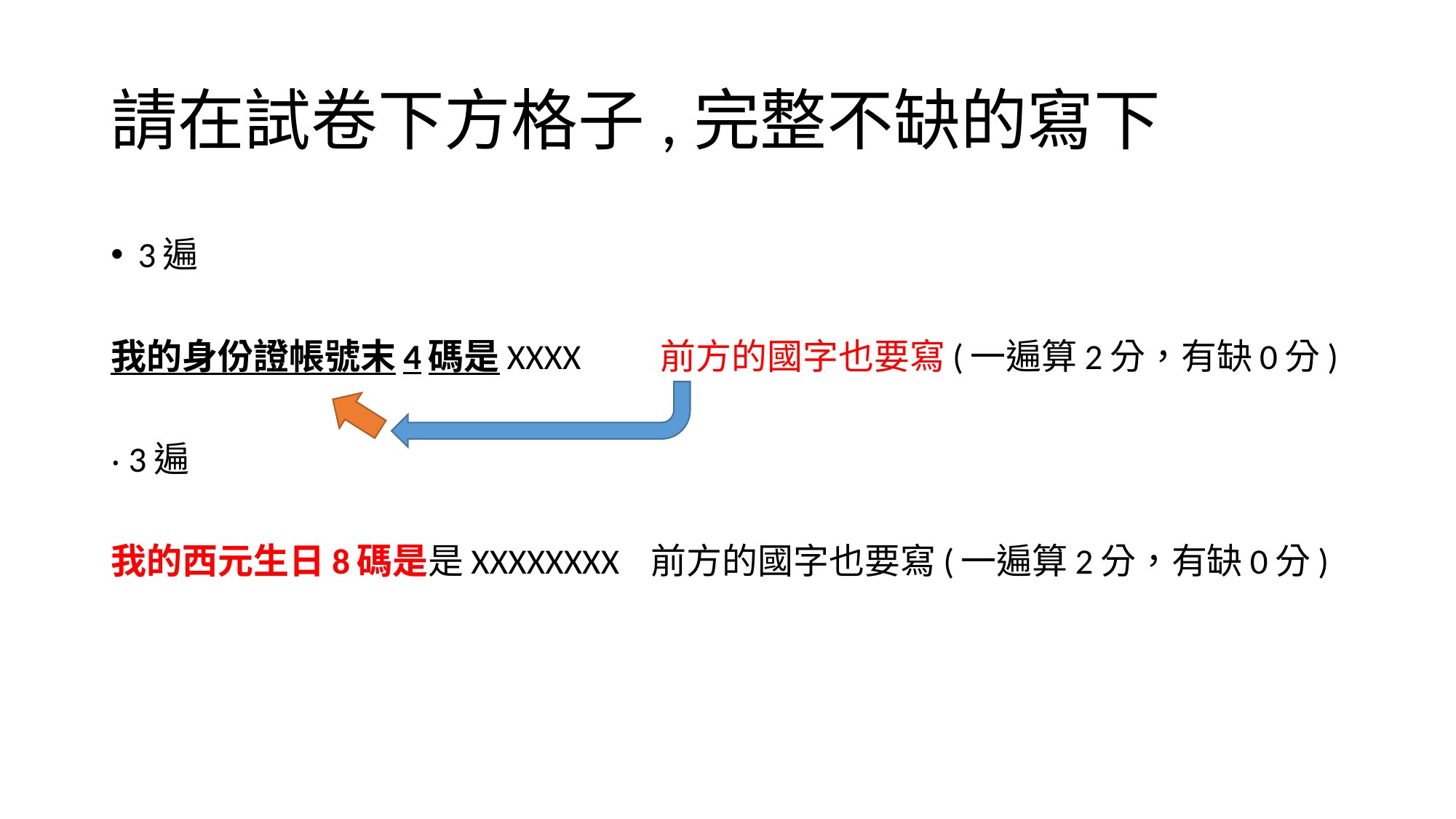

# 請在試卷下方格子,完整不缺的寫下
3遍

我的身份證帳號末4碼是XXXX         前方的國字也要寫(一遍算2分，有缺0分)

‧ 3遍

我的西元生日8碼是是XXXXXXXX   前方的國字也要寫(一遍算2分，有缺0分)